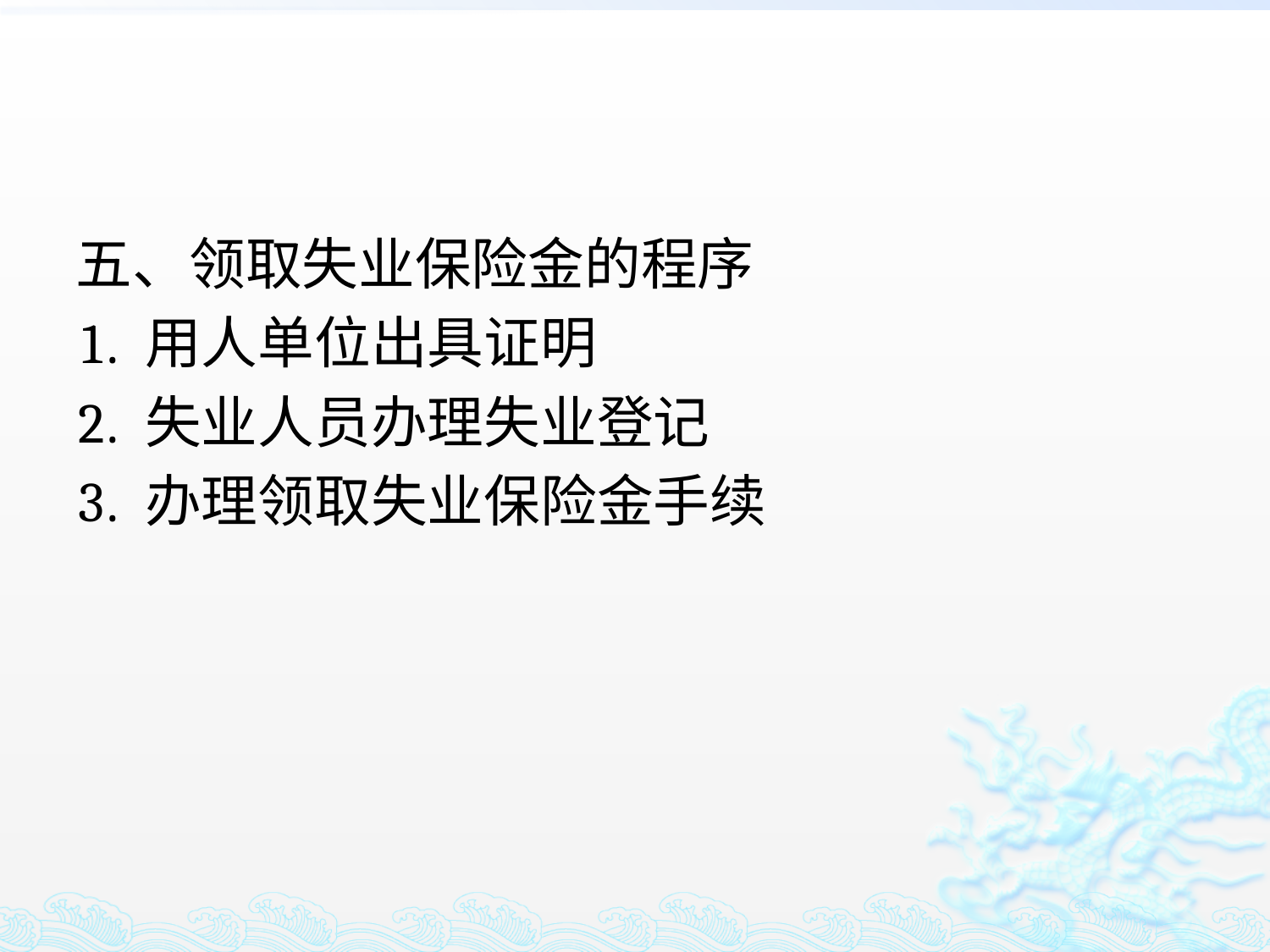

#
五、领取失业保险金的程序
1. 用人单位出具证明
2. 失业人员办理失业登记
3. 办理领取失业保险金手续